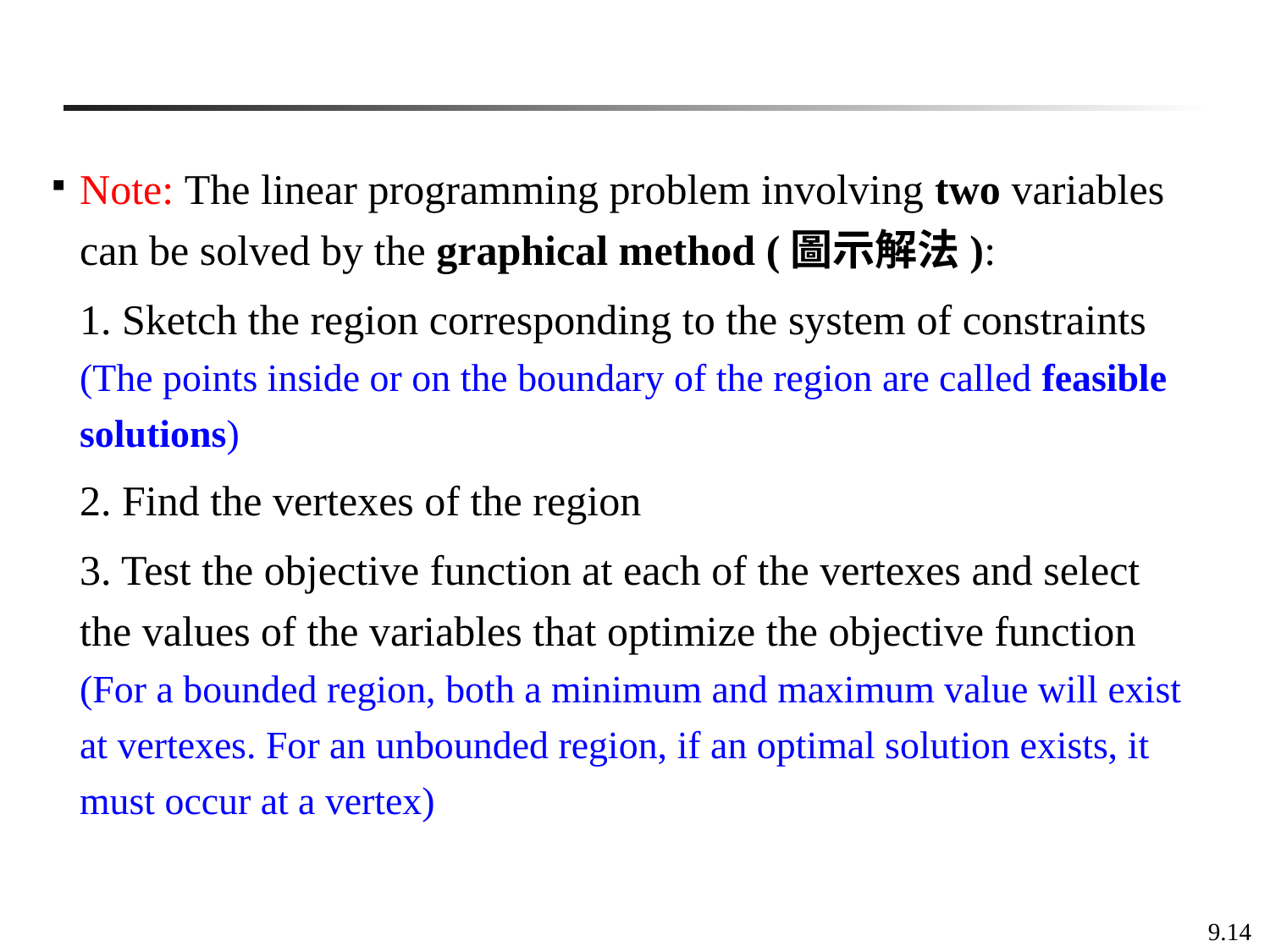

Note: The linear programming problem involving two variables can be solved by the graphical method (圖示解法):
	1. Sketch the region corresponding to the system of constraints (The points inside or on the boundary of the region are called feasible solutions)
	2. Find the vertexes of the region
	3. Test the objective function at each of the vertexes and select the values of the variables that optimize the objective function (For a bounded region, both a minimum and maximum value will exist at vertexes. For an unbounded region, if an optimal solution exists, it must occur at a vertex)
9.14